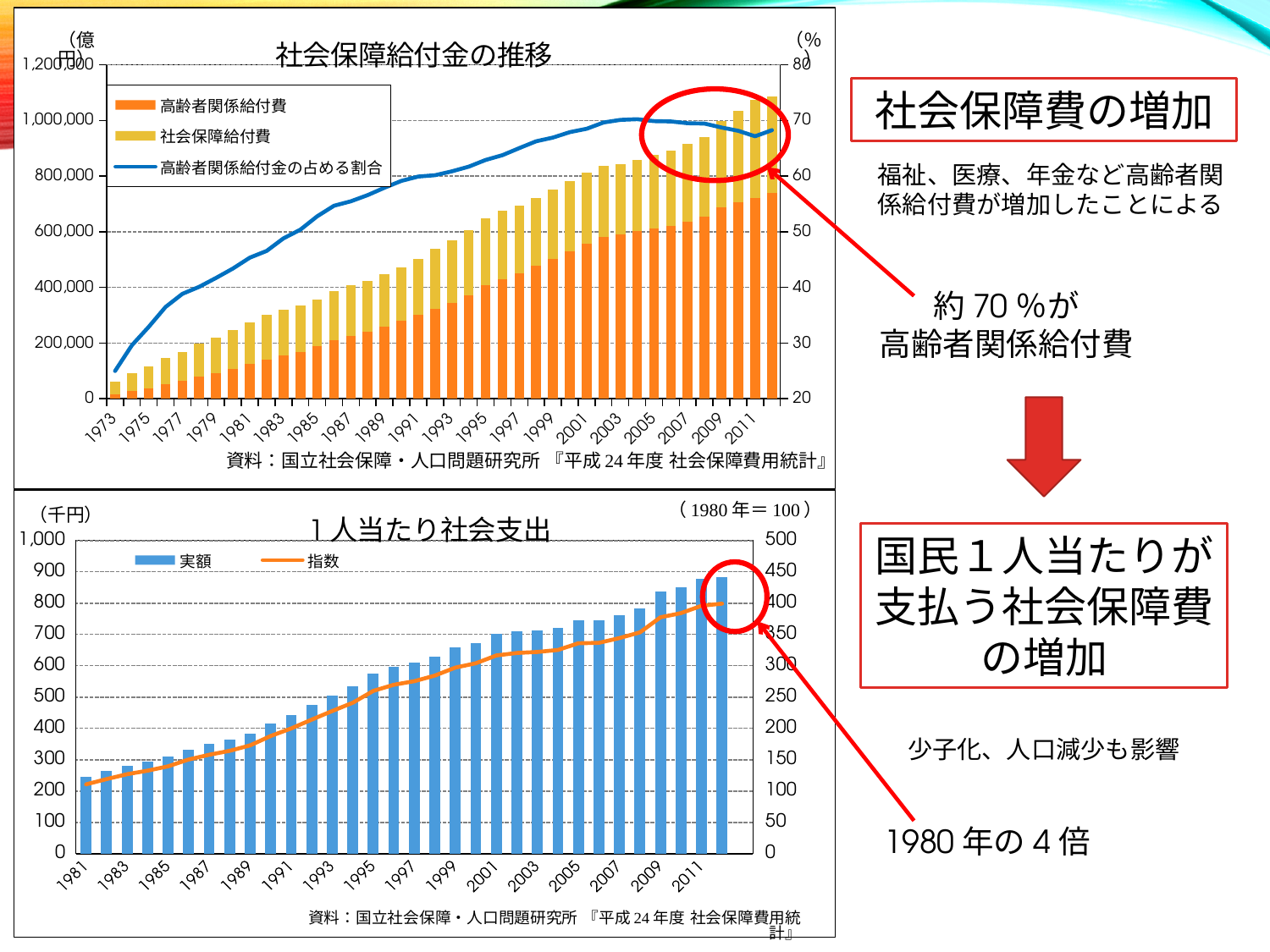

### Chart: 社会保障給付金の推移

| Category | 高齢者関係給付費 | 社会保障給付費 | 高齢者関係給付金の占める割合 |
|---|---|---|---|
| 1973 | 15642.0 | 46945.0 | 24.992410564494225 |
| 1974 | 26734.0 | 63536.0 | 29.61559765148997 |
| 1975 | 38754.0 | 78939.0 | 32.928041599755296 |
| 1976 | 52965.0 | 92200.0 | 36.486067578273 |
| 1977 | 65612.0 | 103256.0 | 38.85401615462965 |
| 1978 | 79336.0 | 118427.0 | 40.116705349332285 |
| 1979 | 91706.0 | 128126.0 | 41.716401615779326 |
| 1980 | 107514.0 | 140222.0 | 43.398617883553456 |
| 1981 | 125004.0 | 150634.0 | 45.35078617607151 |
| 1982 | 140131.0 | 160842.0 | 46.55932591960077 |
| 1983 | 156088.0 | 163645.0 | 48.81823271291984 |
| 1984 | 169498.0 | 166898.0 | 50.386449303796724 |
| 1985 | 188288.0 | 168510.0 | 52.771596253342224 |
| 1986 | 211041.0 | 174877.0 | 54.68545131349146 |
| 1987 | 225997.0 | 181340.0 | 55.48157913472137 |
| 1988 | 240282.0 | 184300.0 | 56.5926016646961 |
| 1989 | 259962.0 | 188860.0 | 57.92095752881988 |
| 1990 | 279262.0 | 192941.0 | 59.14024264987727 |
| 1991 | 300437.0 | 200909.0 | 59.92607899534453 |
| 1992 | 323869.0 | 214411.0 | 60.167385004087095 |
| 1993 | 345764.0 | 222275.0 | 60.86976422393533 |
| 1994 | 373117.0 | 231545.0 | 61.70670556443104 |
| 1995 | 407109.0 | 240138.0 | 62.898553411603295 |
| 1996 | 430784.0 | 244734.0 | 63.77091358039312 |
| 1997 | 451401.0 | 242670.0 | 65.03671814554995 |
| 1998 | 478041.0 | 243437.0 | 66.25856921486172 |
| 1999 | 502299.0 | 248163.0 | 66.93196990653757 |
| 2000 | 530647.0 | 250744.0 | 67.91055950222103 |
| 2001 | 557773.0 | 256394.0 | 68.50842640391959 |
| 2002 | 582228.0 | 253721.0 | 69.64874651444048 |
| 2003 | 590929.0 | 251924.0 | 70.1105649502345 |
| 2004 | 602714.0 | 255429.0 | 70.23468116619259 |
| 2005 | 613403.0 | 264363.0 | 69.88229209151415 |
| 2006 | 622160.0 | 268765.0 | 69.83303869573759 |
| 2007 | 635484.0 | 278903.0 | 69.49836338443131 |
| 2008 | 653412.0 | 287625.0 | 69.43531444565942 |
| 2009 | 686422.0 | 312185.0 | 68.73795196709015 |
| 2010 | 705160.0 | 329719.0 | 68.13936701778663 |
| 2011 | 721940.0 | 353010.0 | 67.16033303874599 |
| 2012 | 741004.0 | 344564.0 | 68.2595654993515 |
社会保障費の増加

福祉、医療、年金など高齢者関係給付費が増加したことによる
約70％が
高齢者関係給付費

### Chart: 1人当たり社会支出

| Category | 実額 | 指数 |
|---|---|---|
| 1981 | 245.20697357129518 | 110.70023546735108 |
| 1982 | 263.72085430563976 | 119.05844374689865 |
| 1983 | 281.09412742604735 | 126.9017175219348 |
| 1984 | 293.53490071900586 | 132.5181831259443 |
| 1985 | 308.96947217242604 | 139.48621780027003 |
| 1986 | 332.8111604551724 | 150.24969841584814 |
| 1987 | 349.694555060169 | 157.8718134439834 |
| 1988 | 363.6358545847081 | 164.1657010835151 |
| 1989 | 382.9306994998591 | 172.87648057034806 |
| 1990 | 416.3035576457307 | 187.94286796202772 |
| 1991 | 442.91345000933785 | 199.9560717771945 |
| 1992 | 474.1130726136998 | 214.0413382706091 |
| 1993 | 504.5394953944855 | 227.77753882480266 |
| 1994 | 533.7091464438153 | 240.9463618506388 |
| 1995 | 575.6379835762718 | 259.87539994378096 |
| 1996 | 597.4190441714826 | 269.7085971873227 |
| 1997 | 610.0116589519583 | 275.393612588987 |
| 1998 | 629.7573584649056 | 284.30793322887405 |
| 1999 | 658.0236590869425 | 297.068933004195 |
| 2000 | 673.4383155028701 | 304.0279769091814 |
| 2001 | 700.9276197765555 | 316.4381967802156 |
| 2002 | 709.7539951602529 | 320.4229196413476 |
| 2003 | 713.327676413927 | 322.0362805931394 |
| 2004 | 720.4030400197204 | 325.23049813830534 |
| 2005 | 744.0345097129172 | 335.89907424515826 |
| 2006 | 745.5258750361608 | 336.57236053080675 |
| 2007 | 762.3201776260809 | 344.15425440656776 |
| 2008 | 782.5880119765154 | 353.3042961134934 |
| 2009 | 835.9690861239276 | 377.40351887030664 |
| 2010 | 850.6448542058347 | 384.0289869745365 |
| 2011 | 876.5332484787871 | 395.7164659240461 |
| 2012 | 884.1899642649594 | 399.17313857935864 |
|  | None | None |
国民１人当たりが支払う社会保障費の増加

少子化、人口減少も影響
1980年の4倍